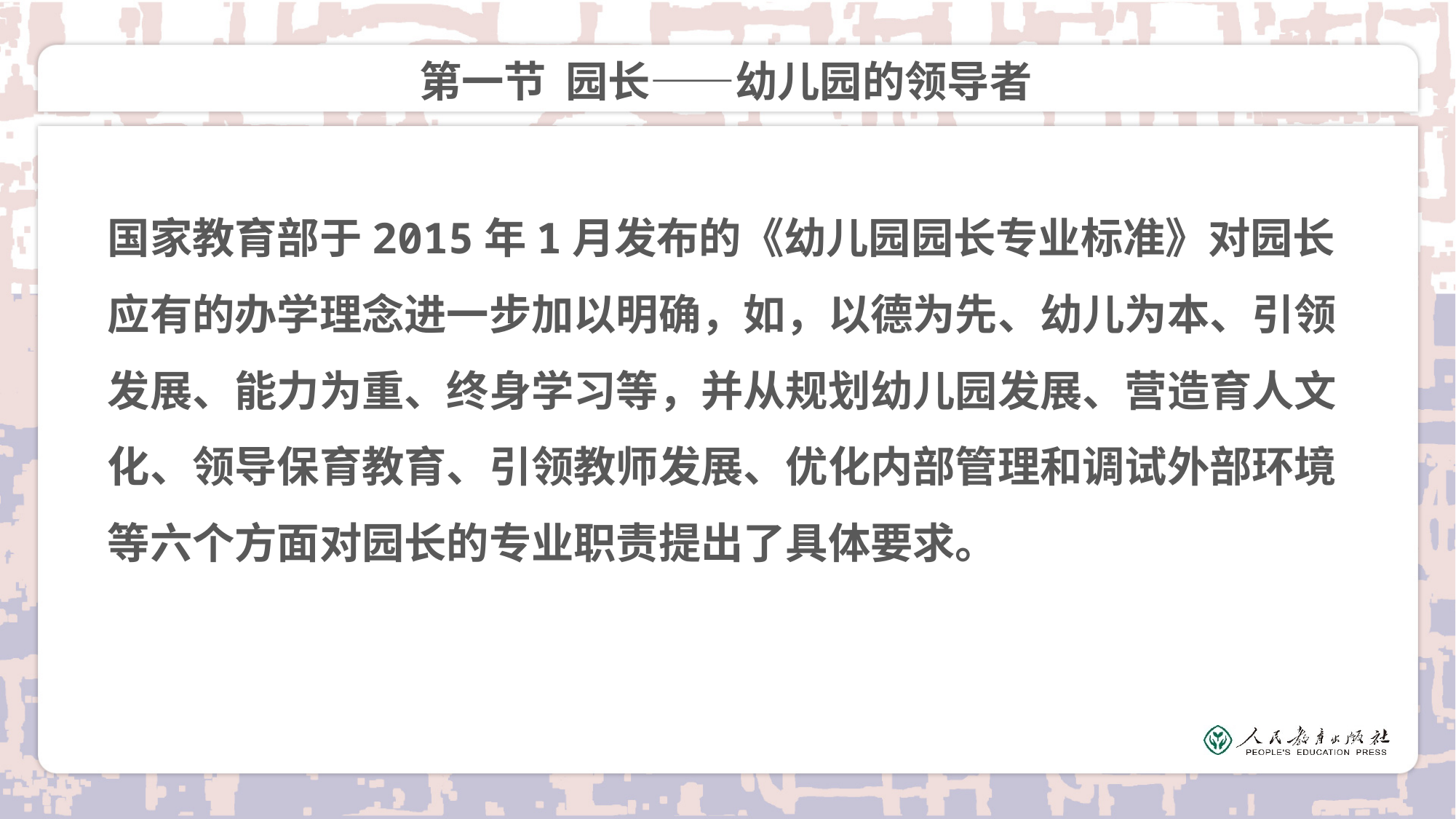

# 第一节  园长——幼儿园的领导者
国家教育部于2015年1月发布的《幼儿园园长专业标准》对园长应有的办学理念进一步加以明确，如，以德为先、幼儿为本、引领发展、能力为重、终身学习等，并从规划幼儿园发展、营造育人文化、领导保育教育、引领教师发展、优化内部管理和调试外部环境等六个方面对园长的专业职责提出了具体要求。